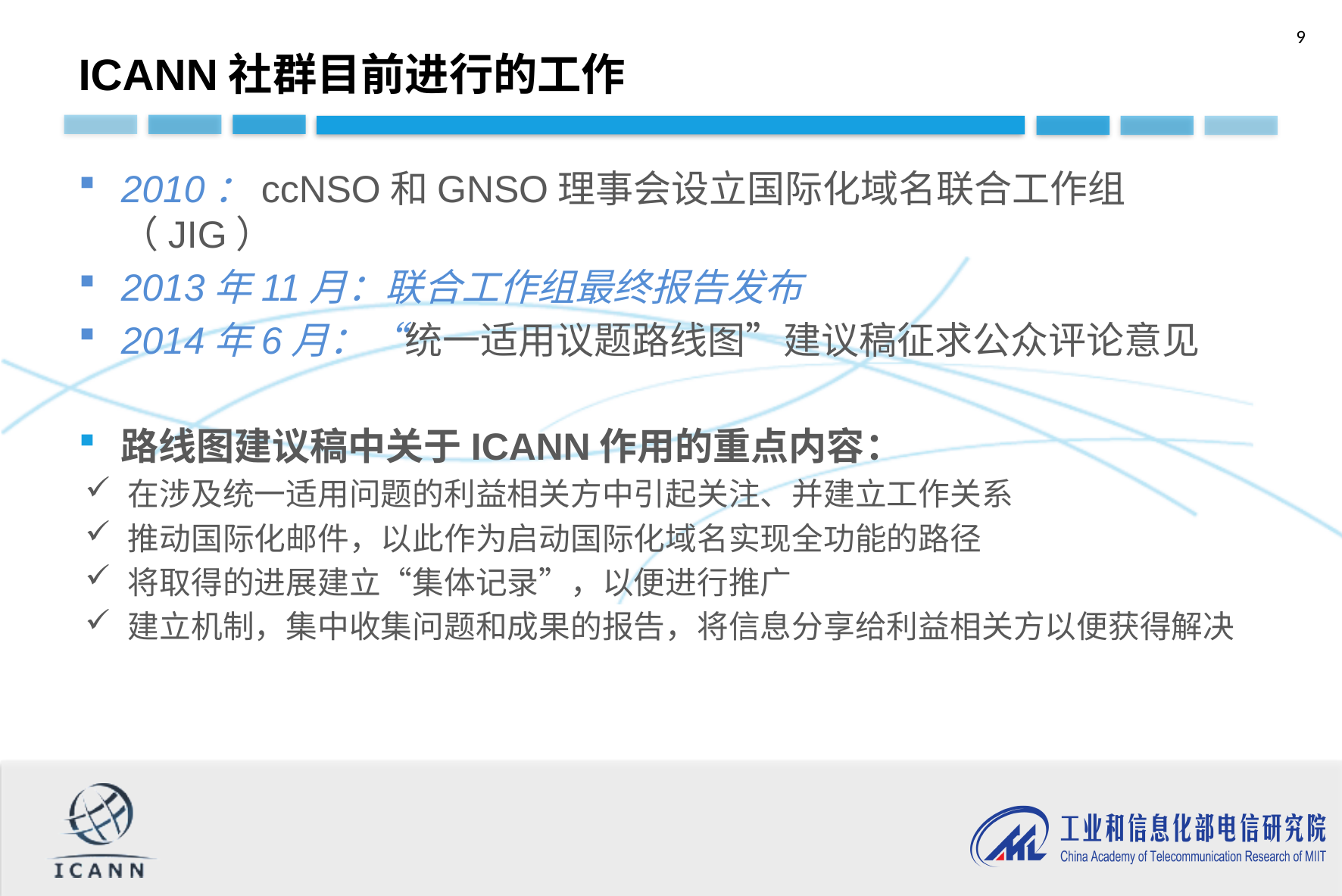

ICANN社群目前进行的工作
2010：ccNSO和GNSO理事会设立国际化域名联合工作组（JIG）
2013年11月：联合工作组最终报告发布
2014年6月：“统一适用议题路线图”建议稿征求公众评论意见

路线图建议稿中关于ICANN作用的重点内容：
在涉及统一适用问题的利益相关方中引起关注、并建立工作关系
推动国际化邮件，以此作为启动国际化域名实现全功能的路径
将取得的进展建立“集体记录”，以便进行推广
建立机制，集中收集问题和成果的报告，将信息分享给利益相关方以便获得解决